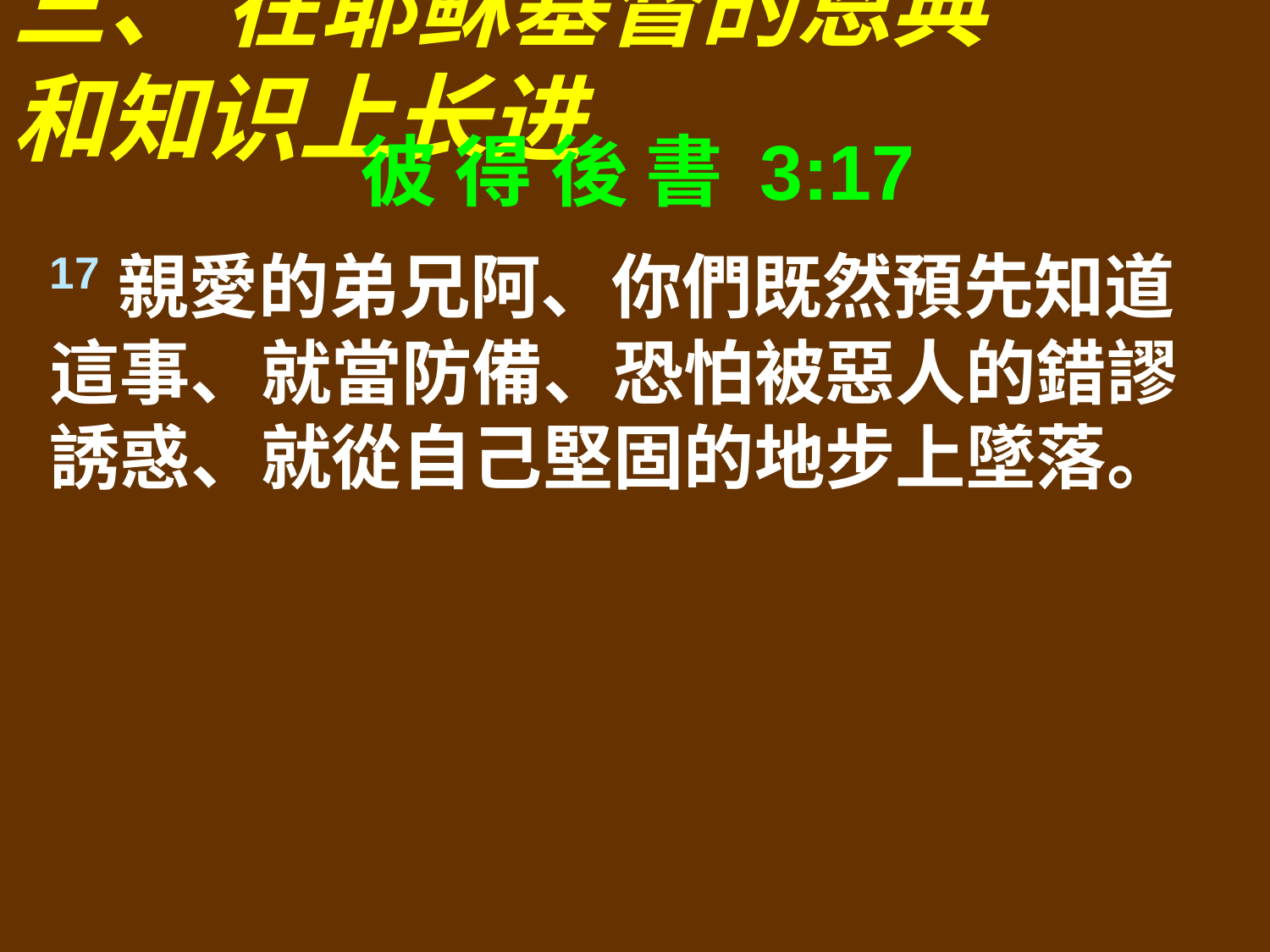

三、 在耶稣基督的恩典和知识上长进
彼 得 後 書 3:17
17親愛的弟兄阿、你們既然預先知道這事、就當防備、恐怕被惡人的錯謬誘惑、就從自己堅固的地步上墜落。